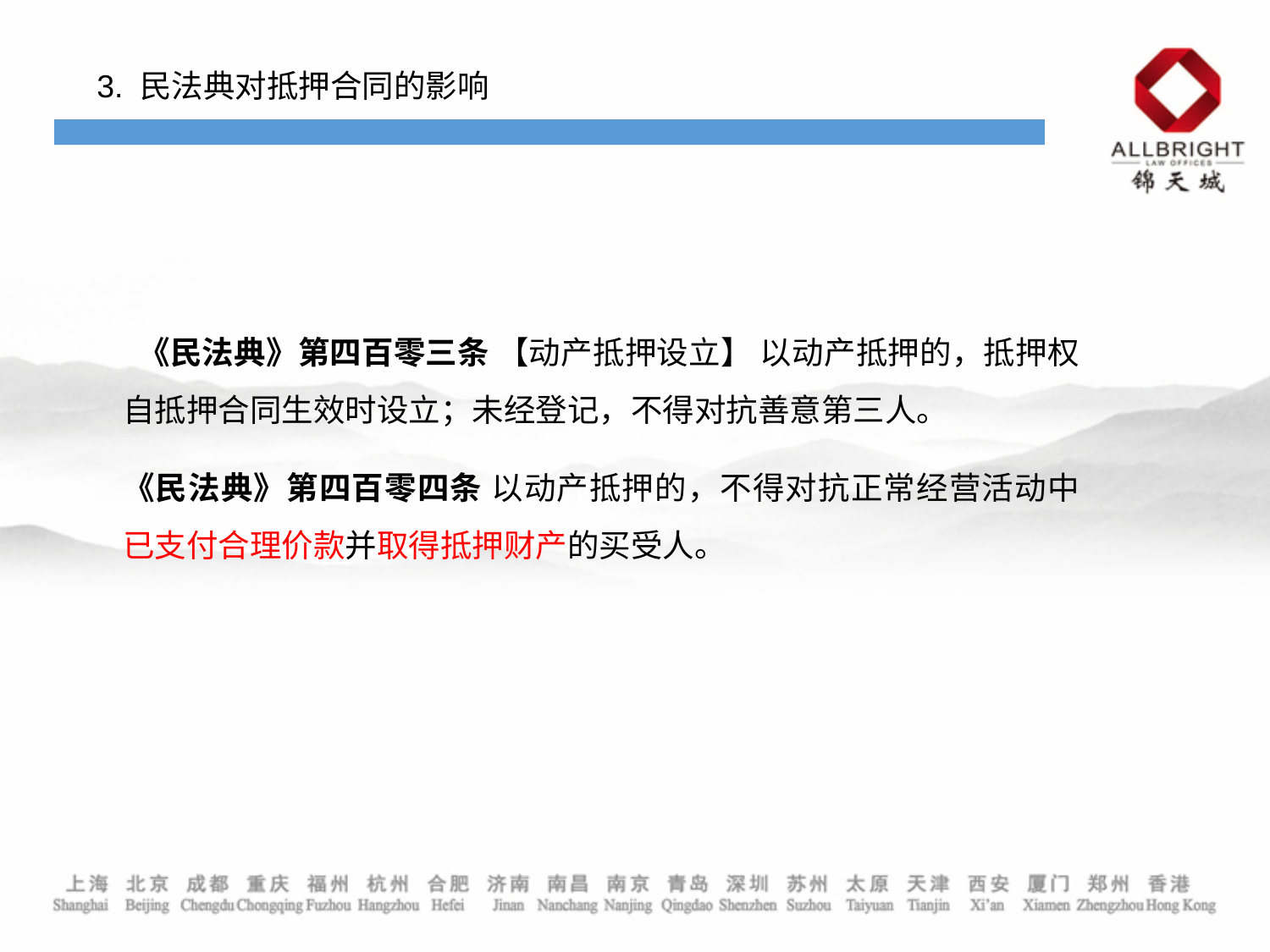

3. 民法典对抵押合同的影响

合同的变更
 《民法典》第四百零三条 【动产抵押设立】 以动产抵押的，抵押权自抵押合同生效时设立；未经登记，不得对抗善意第三人。
《民法典》第四百零四条 以动产抵押的，不得对抗正常经营活动中已支付合理价款并取得抵押财产的买受人。
合同法